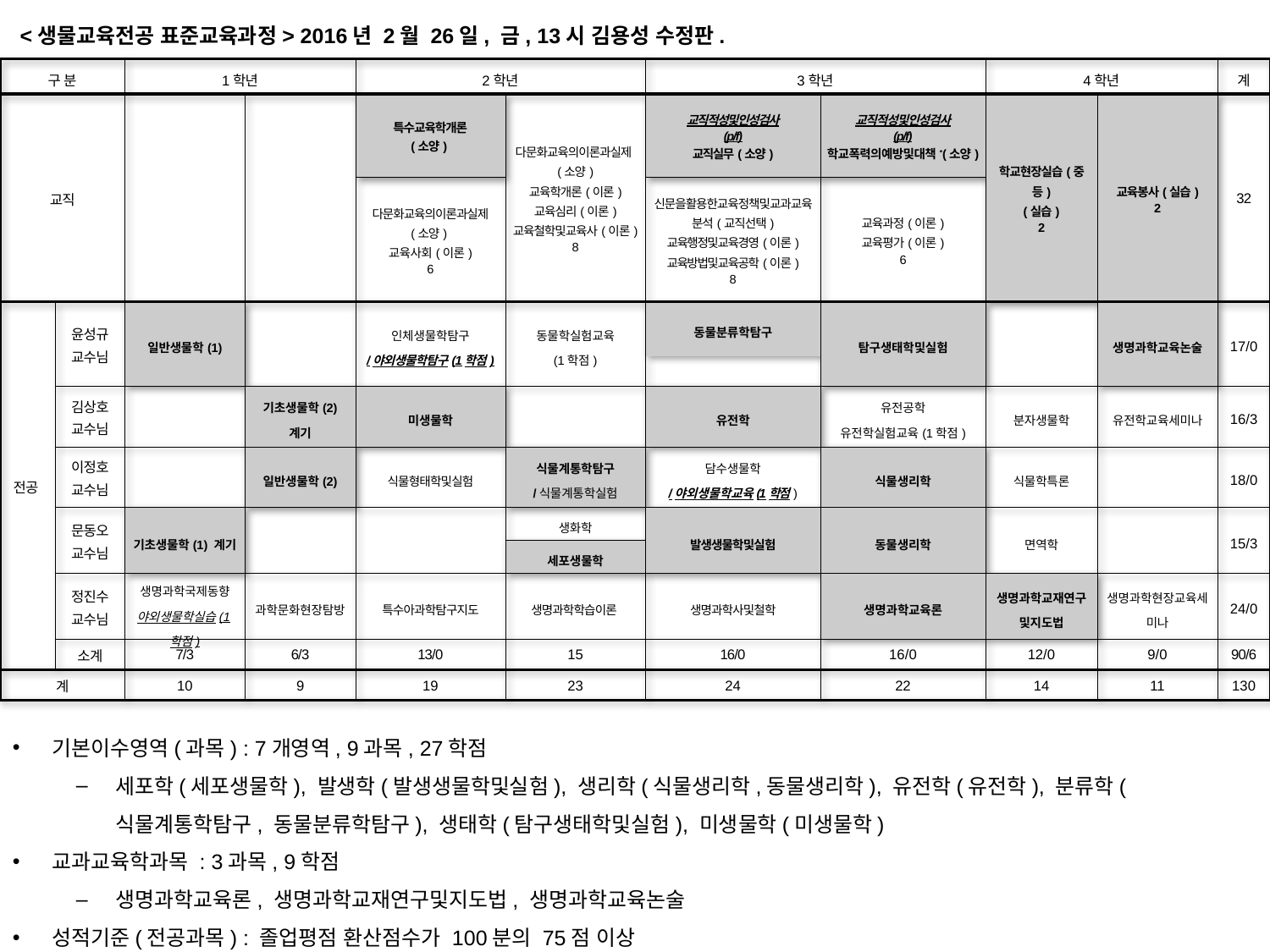

<생물교육전공 표준교육과정> 2016년 2월 26일, 금, 13시 김용성 수정판.

| 구 분 |  | 1학년 |  | 2학년 |  | 3학년 |  | 4학년 |  | 계 |
| --- | --- | --- | --- | --- | --- | --- | --- | --- | --- | --- |
| 교직 |  |  |  | 특수교육학개론 (소양) | 다문화교육의이론과실제(소양) 교육학개론(이론) 교육심리(이론) 교육철학및교육사(이론) 8 | 교직적성및인성검사 (p/f) 교직실무(소양) | 교직적성및인성검사 (p/f) 학교폭력의예방및대책\*(소양) | 학교현장실습(중등) (실습) 2 | 교육봉사(실습) 2 | 32 |
|  |  |  |  | 다문화교육의이론과실제 (소양) 교육사회(이론) 6 |  | 신문을활용한교육정책및교과교육분석(교직선택) 교육행정및교육경영(이론) 교육방법및교육공학(이론) 8 | 교육과정(이론) 교육평가(이론) 6 |  |  |  |
| 전공 | 윤성규 교수님 | 일반생물학(1) |  | 인체생물학탐구 /야외생물학탐구(1학점) | 동물학실험교육 (1학점) | 동물분류학탐구 | 탐구생태학및실험 |  | 생명과학교육논술 | 17/0 |
|  |  |  |  |  |  |  |  |  |  |  |
|  | 김상호 교수님 |  | 기초생물학(2) 계기 | 미생물학 |  | 유전학 | 유전공학 유전학실험교육(1학점) | 분자생물학 | 유전학교육세미나 | 16/3 |
|  | 이정호 교수님 |  | 일반생물학(2) | 식물형태학및실험 | 식물계통학탐구 /식물계통학실험 | 담수생물학 /야외생물학교육(1학점) | 식물생리학 | 식물학특론 |  | 18/0 |
|  | 문동오 교수님 | 기초생물학(1) 계기 |  |  | 생화학 | 발생생물학및실험 | 동물생리학 | 면역학 |  | 15/3 |
|  |  |  |  |  | 세포생물학 |  |  |  |  |  |
|  | 정진수 교수님 | 생명과학국제동향 야외생물학실습(1학점) | 과학문화현장탐방 | 특수아과학탐구지도 | 생명과학학습이론 | 생명과학사및철학 | 생명과학교육론 | 생명과학교재연구및지도법 | 생명과학현장교육세미나 | 24/0 |
|  | 소계 | 7/3 | 6/3 | 13/0 | 15 | 16/0 | 16/0 | 12/0 | 9/0 | 90/6 |
| 계 |  | 10 | 9 | 19 | 23 | 24 | 22 | 14 | 11 | 130 |
기본이수영역(과목) : 7개영역, 9과목, 27학점
세포학(세포생물학), 발생학(발생생물학및실험), 생리학(식물생리학,동물생리학), 유전학(유전학), 분류학(식물계통학탐구, 동물분류학탐구), 생태학(탐구생태학및실험), 미생물학(미생물학)
교과교육학과목 : 3과목, 9학점
생명과학교육론, 생명과학교재연구및지도법, 생명과학교육논술
성적기준(전공과목) : 졸업평점 환산점수가 100분의 75점 이상